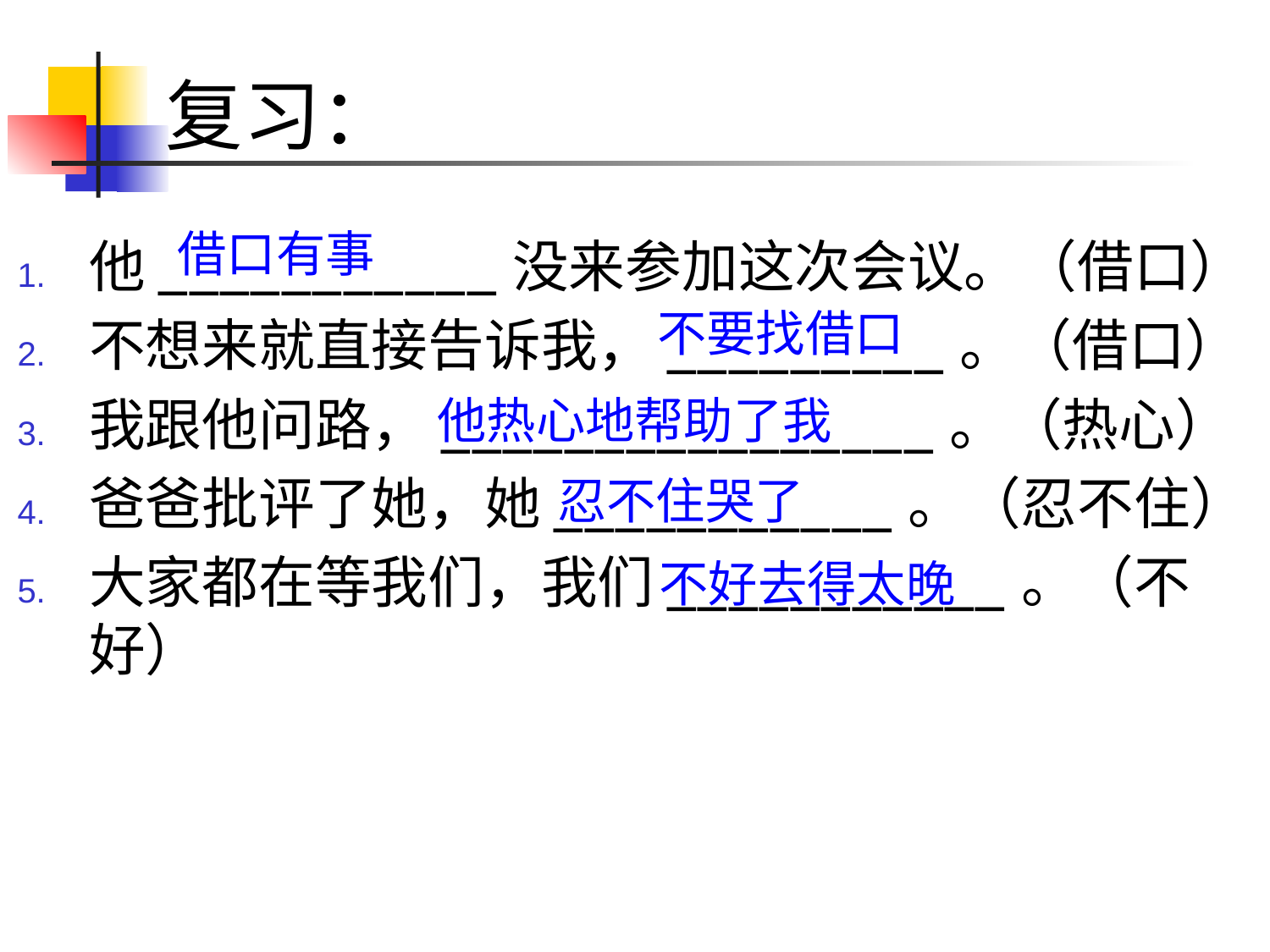

# 复习：
借口有事
他___________没来参加这次会议。（借口）
不想来就直接告诉我，_________。（借口）
我跟他问路，________________。（热心）
爸爸批评了她，她___________。（忍不住）
大家都在等我们，我们___________。（不好）

不要找借口
他热心地帮助了我
忍不住哭了
不好去得太晚